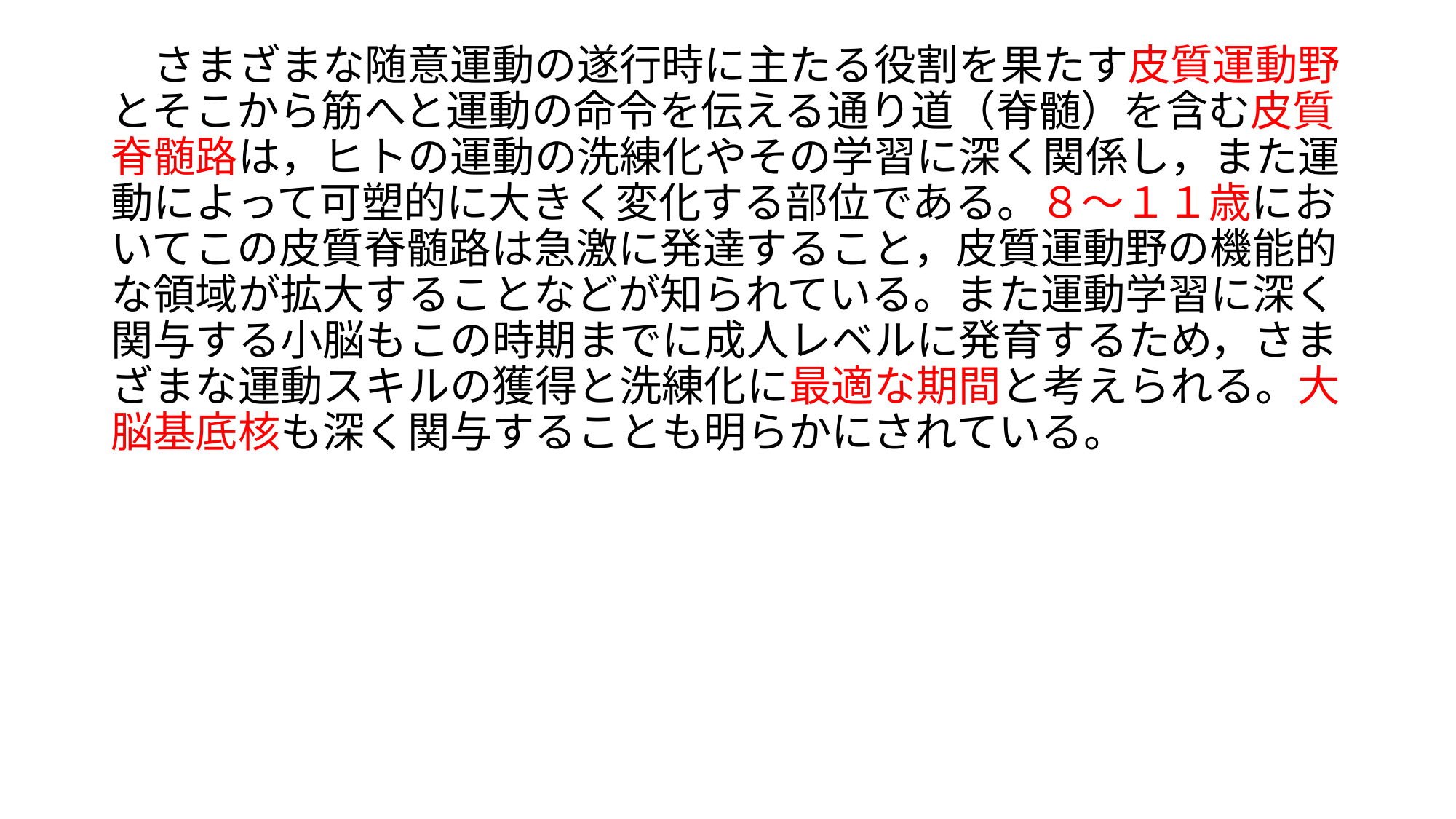

さまざまな随意運動の遂行時に主たる役割を果たす皮質運動野とそこから筋へと運動の命令を伝える通り道（脊髄）を含む皮質脊髄路は，ヒトの運動の洗練化やその学習に深く関係し，また運動によって可塑的に大きく変化する部位である。８～１１歳においてこの皮質脊髄路は急激に発達すること，皮質運動野の機能的な領域が拡大することなどが知られている。また運動学習に深く関与する小脳もこの時期までに成人レベルに発育するため，さまざまな運動スキルの獲得と洗練化に最適な期間と考えられる。大脳基底核も深く関与することも明らかにされている。